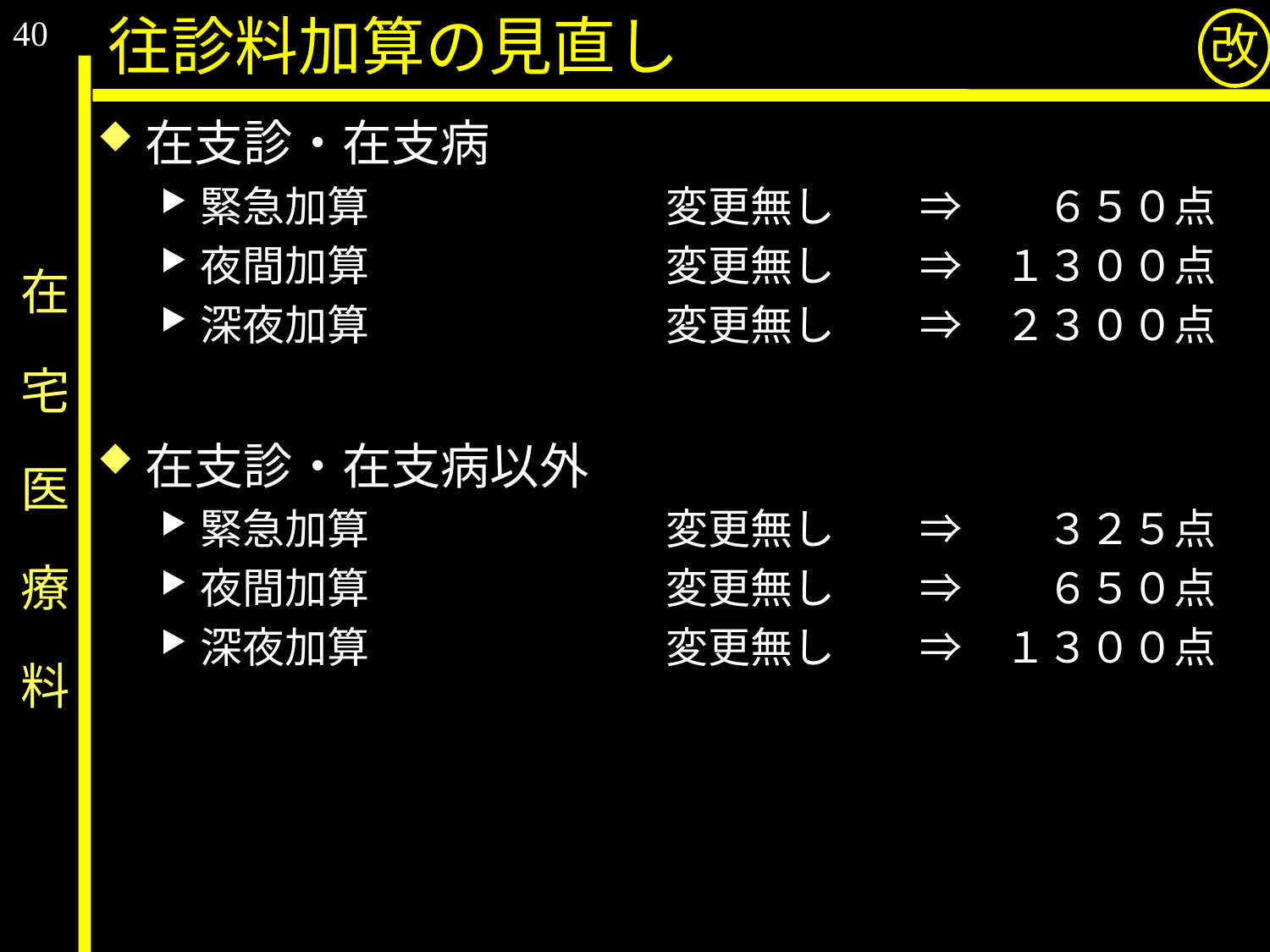

40
往診料加算の見直し
改

在支診・在支病
緊急加算　　　　　　　変更無し　　⇒　　６５０点
夜間加算　　　　　　　変更無し　　⇒　１３００点
深夜加算　　　　　　　変更無し　　⇒　２３００点

在支診・在支病以外
緊急加算　　　　　　　変更無し　　⇒　　３２５点
夜間加算　　　　　　　変更無し　　⇒　　６５０点
深夜加算　　　　　　　変更無し　　⇒　１３００点
# 在　宅　医　療　料